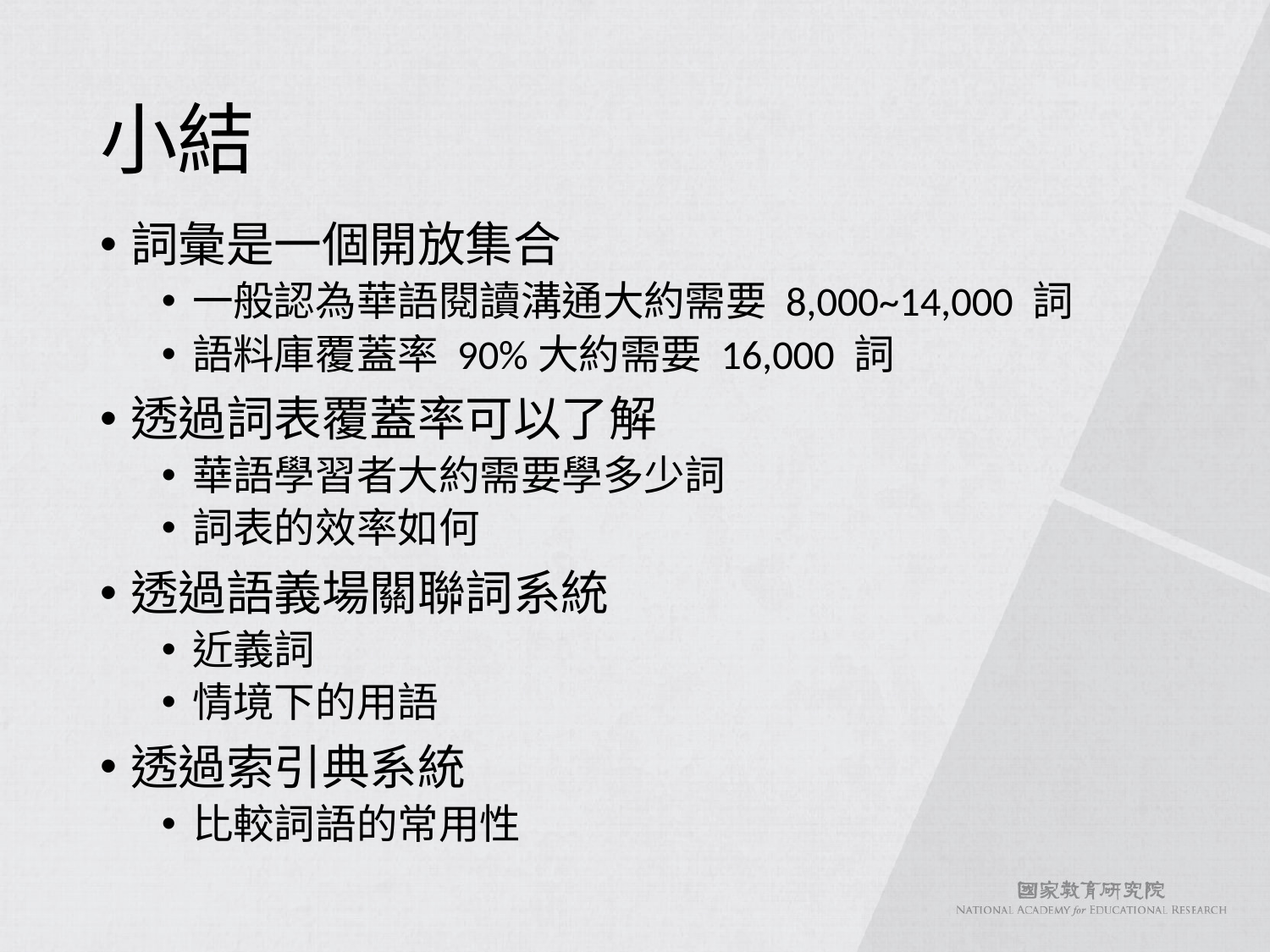

# 小結
詞彙是一個開放集合
一般認為華語閱讀溝通大約需要 8,000~14,000 詞
語料庫覆蓋率 90%大約需要 16,000 詞
透過詞表覆蓋率可以了解
華語學習者大約需要學多少詞
詞表的效率如何
透過語義場關聯詞系統
近義詞
情境下的用語
透過索引典系統
比較詞語的常用性